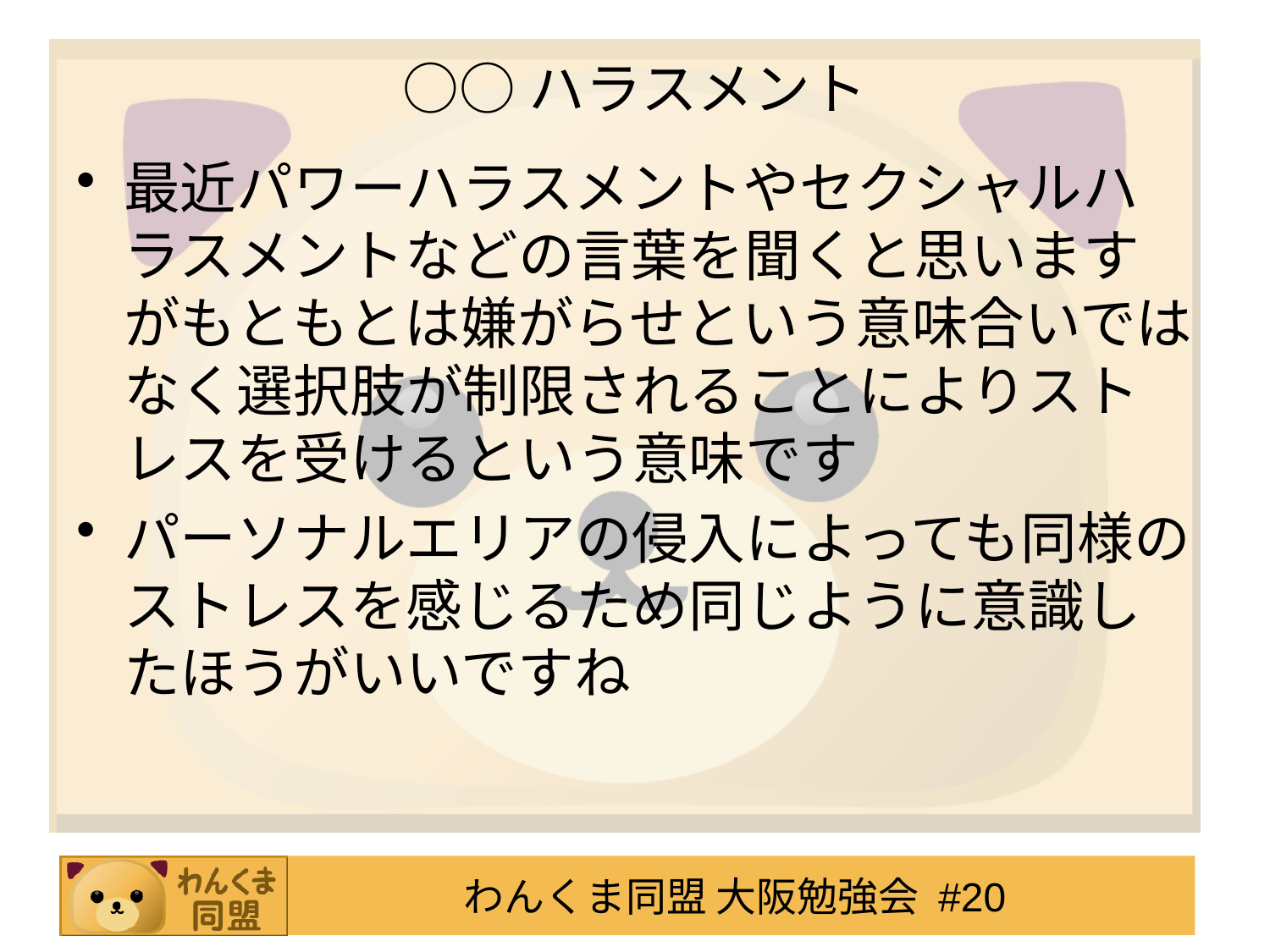

# ○○ハラスメント
最近パワーハラスメントやセクシャルハラスメントなどの言葉を聞くと思いますがもともとは嫌がらせという意味合いではなく選択肢が制限されることによりストレスを受けるという意味です
パーソナルエリアの侵入によっても同様のストレスを感じるため同じように意識したほうがいいですね